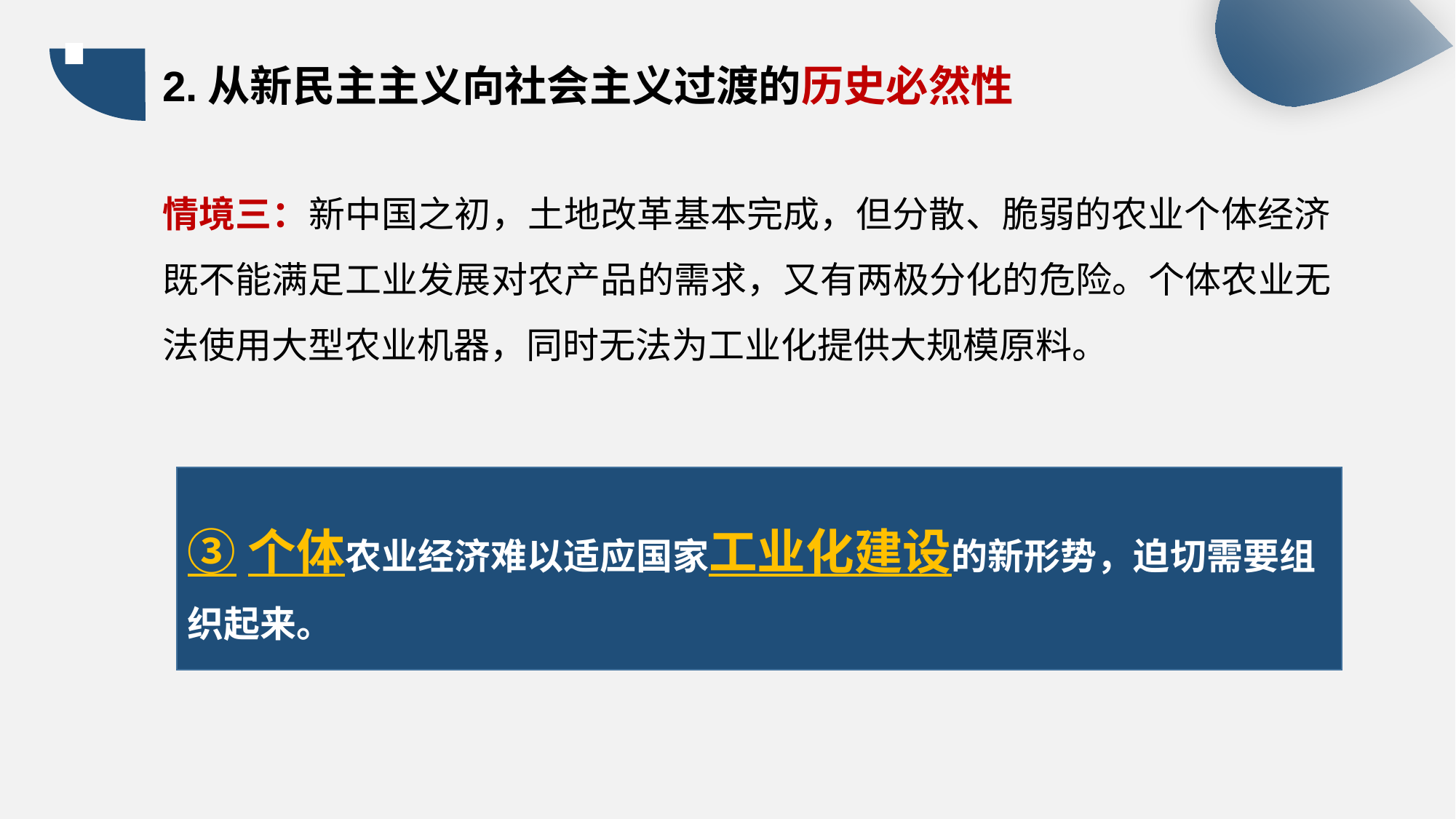

2.从新民主主义向社会主义过渡的历史必然性
情境三：新中国之初，土地改革基本完成，但分散、脆弱的农业个体经济既不能满足工业发展对农产品的需求，又有两极分化的危险。个体农业无法使用大型农业机器，同时无法为工业化提供大规模原料。
③个体农业经济难以适应国家工业化建设的新形势，迫切需要组织起来。